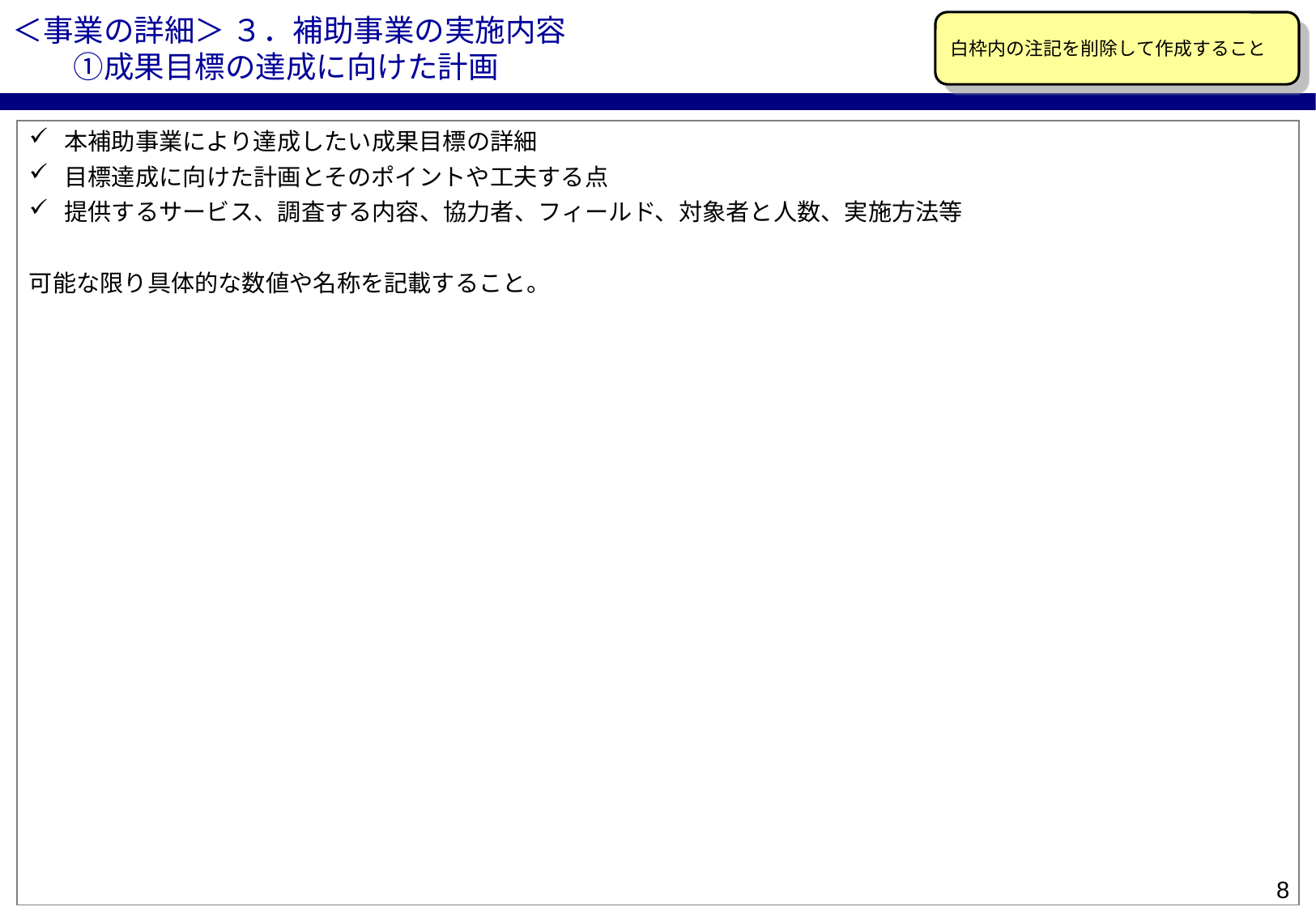

＜事業の詳細＞ ３．補助事業の実施内容
　　①成果目標の達成に向けた計画
白枠内の注記を削除して作成すること
本補助事業により達成したい成果目標の詳細
目標達成に向けた計画とそのポイントや工夫する点
提供するサービス、調査する内容、協力者、フィールド、対象者と人数、実施方法等

可能な限り具体的な数値や名称を記載すること。